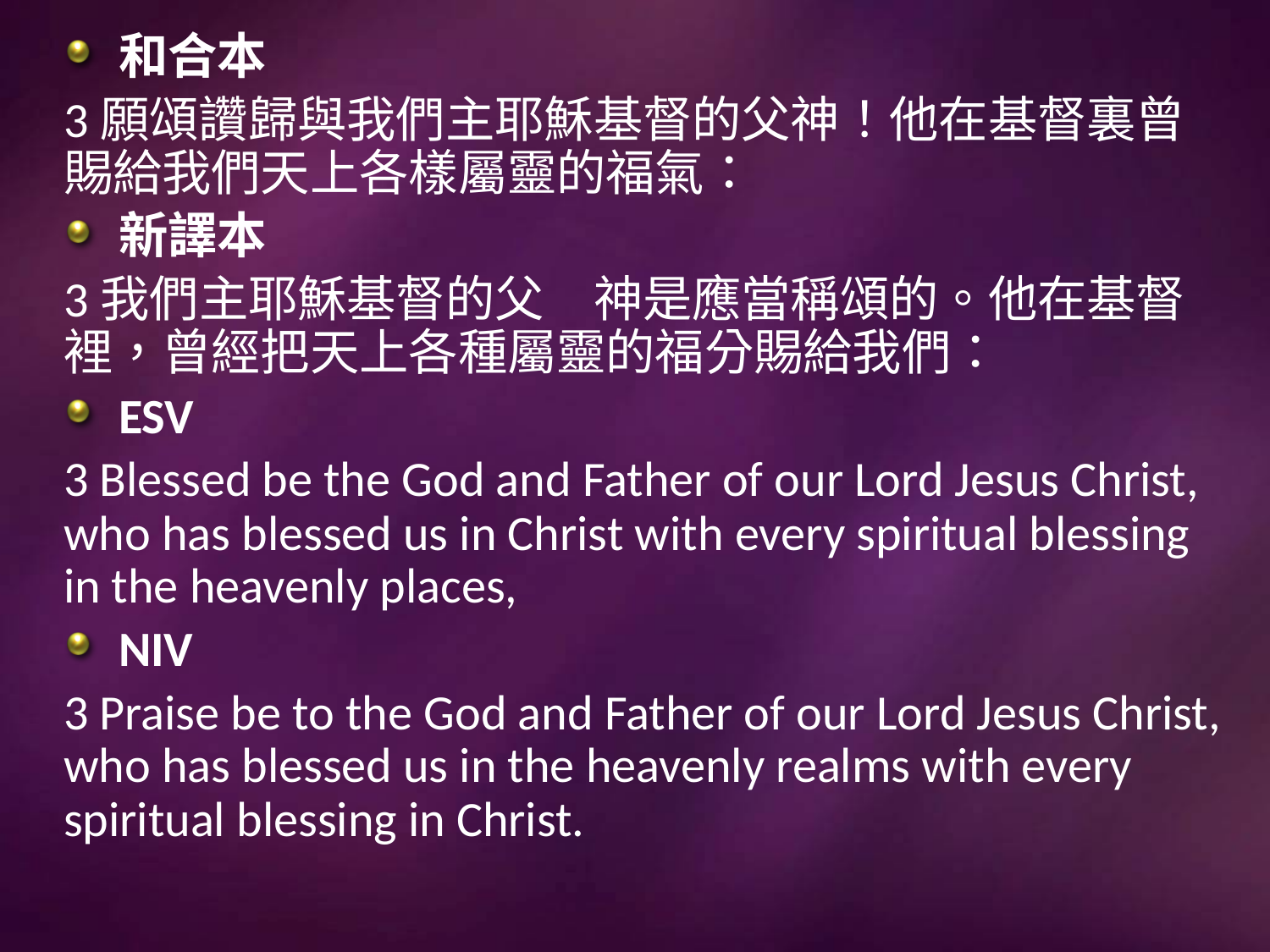

和合本
3願頌讚歸與我們主耶穌基督的父神！他在基督裏曾賜給我們天上各樣屬靈的福氣：
新譯本
3我們主耶穌基督的父　神是應當稱頌的。他在基督裡，曾經把天上各種屬靈的福分賜給我們：
ESV
3 Blessed be the God and Father of our Lord Jesus Christ, who has blessed us in Christ with every spiritual blessing in the heavenly places,
NIV
3 Praise be to the God and Father of our Lord Jesus Christ, who has blessed us in the heavenly realms with every spiritual blessing in Christ.